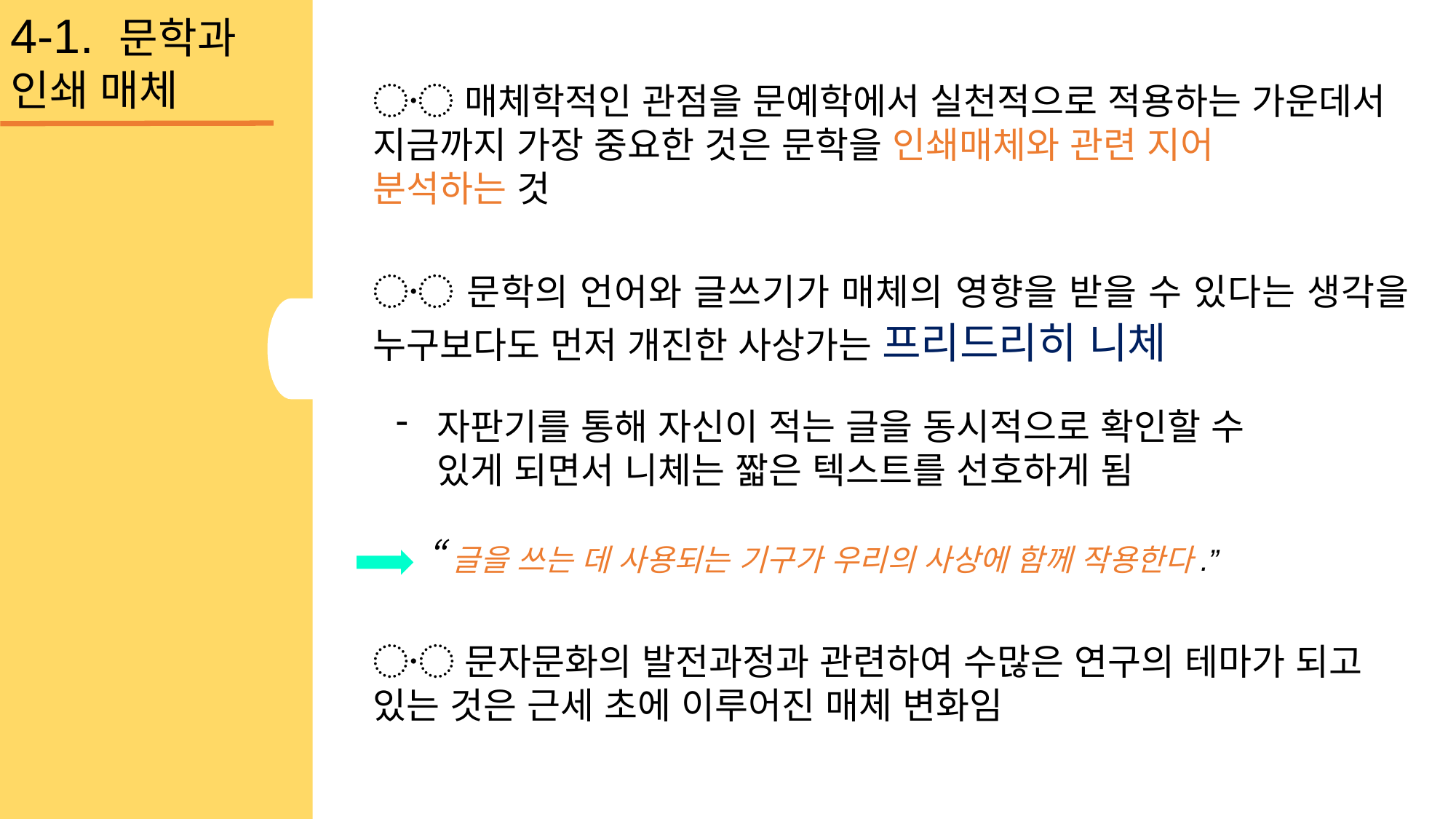

4-1. 문학과 인쇄 매체

〮 매체학적인 관점을 문예학에서 실천적으로 적용하는 가운데서 지금까지 가장 중요한 것은 문학을 인쇄매체와 관련 지어        분석하는 것

〮 문학의 언어와 글쓰기가 매체의 영향을 받을 수 있다는 생각을 누구보다도 먼저 개진한 사상가는 프리드리히 니체

자판기를 통해 자신이 적는 글을 동시적으로 확인할 수 있게 되면서 니체는 짧은 텍스트를 선호하게 됨

   “글을 쓰는 데 사용되는 기구가 우리의 사상에 함께 작용한다.”

〮 문자문화의 발전과정과 관련하여 수많은 연구의 테마가 되고 있는 것은 근세 초에 이루어진 매체 변화임